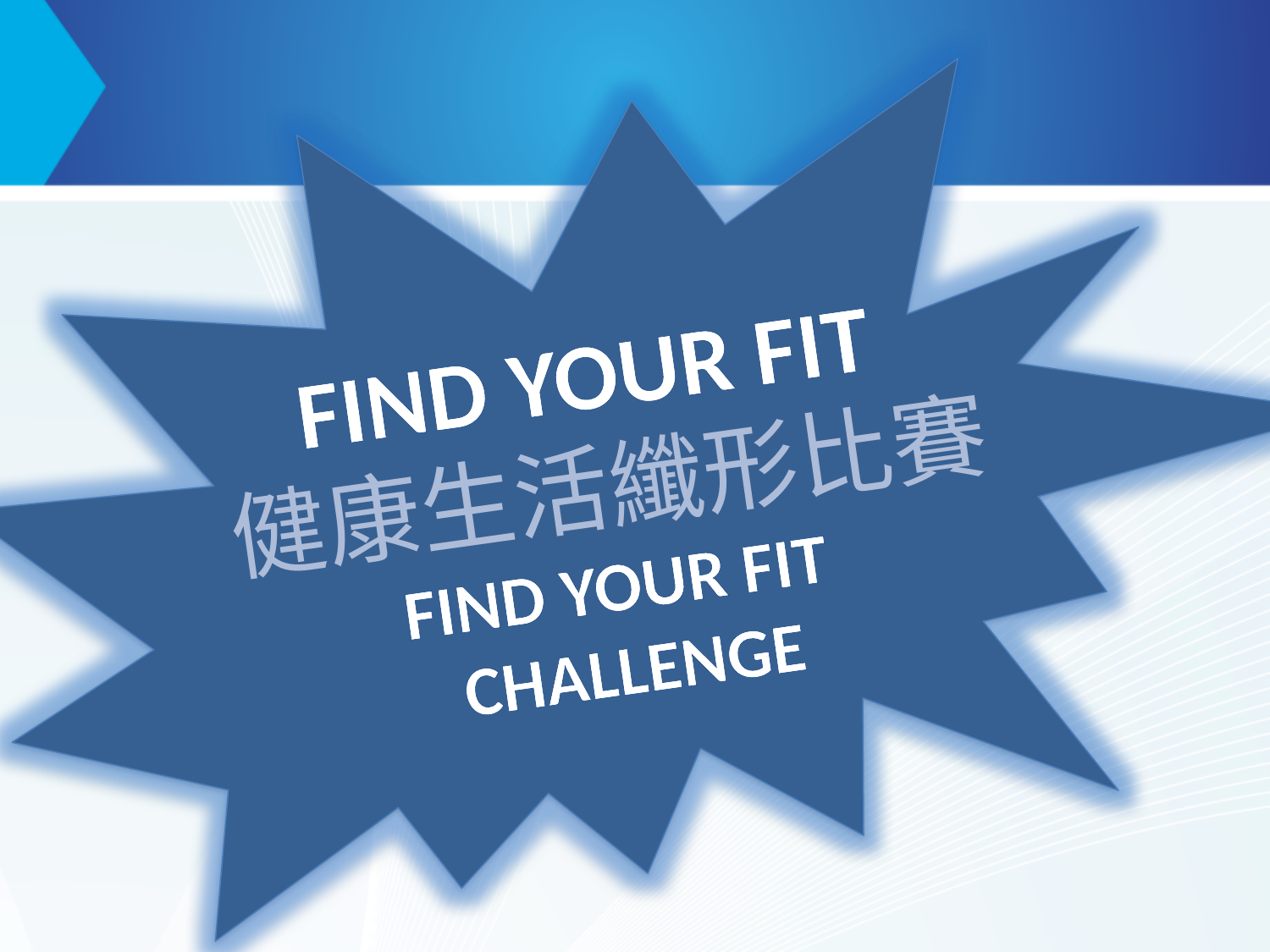

FIND YOUR FIT
健康生活纖形比賽
FIND YOUR FIT
CHALLENGE